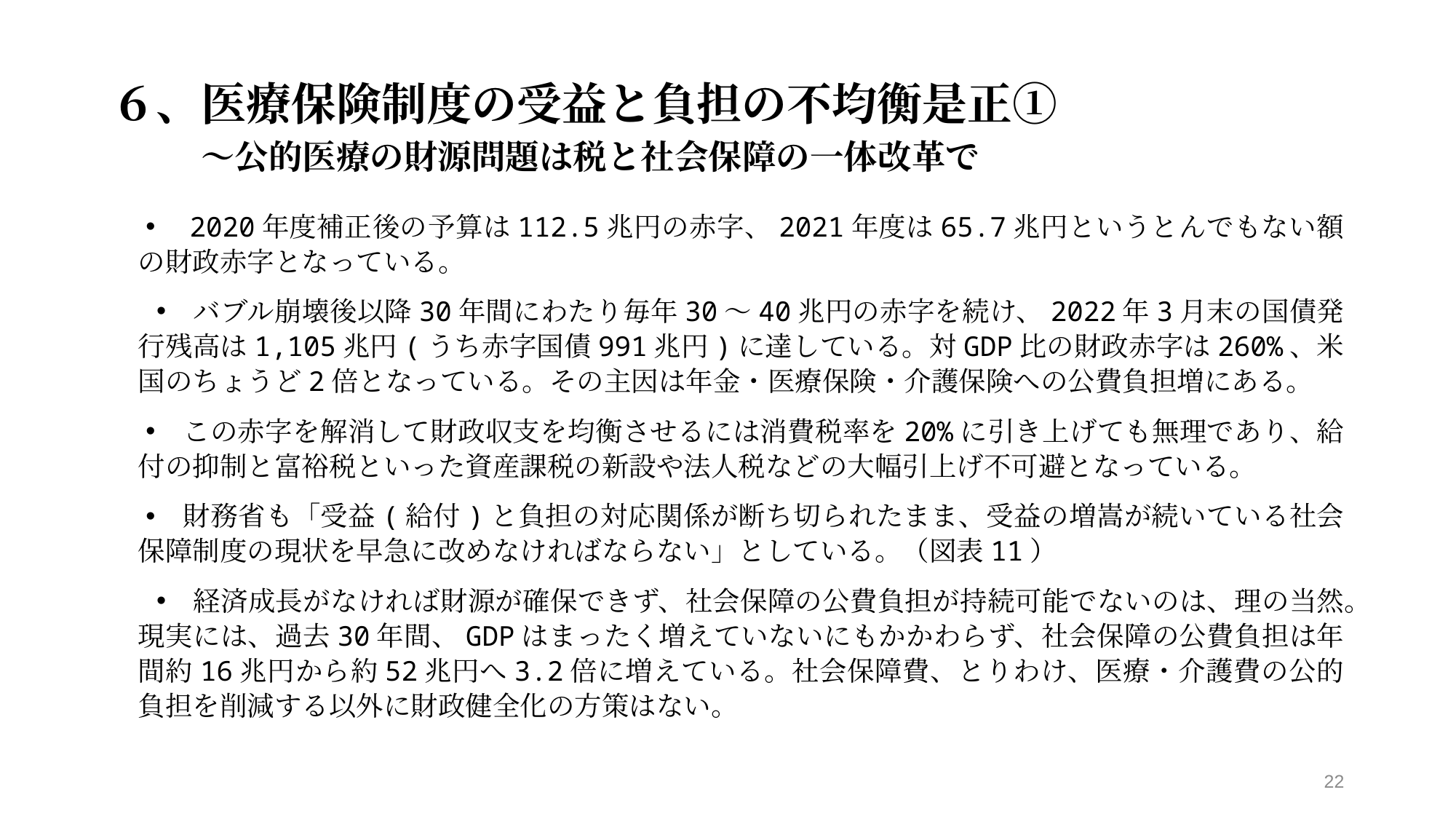

# ６、医療保険制度の受益と負担の不均衡是正① 　　～公的医療の財源問題は税と社会保障の一体改革で
　2020年度補正後の予算は112.5兆円の赤字、2021年度は65.7兆円というとんでもない額の財政赤字となっている。
　バブル崩壊後以降30年間にわたり毎年30～40兆円の赤字を続け、2022年3月末の国債発行残高は1,105兆円(うち赤字国債991兆円)に達している。対GDP比の財政赤字は260%、米国のちょうど2倍となっている。その主因は年金・医療保険・介護保険への公費負担増にある。
　この赤字を解消して財政収支を均衡させるには消費税率を20%に引き上げても無理であり、給付の抑制と富裕税といった資産課税の新設や法人税などの大幅引上げ不可避となっている。
　財務省も「受益(給付)と負担の対応関係が断ち切られたまま、受益の増嵩が続いている社会保障制度の現状を早急に改めなければならない」としている。（図表11）
　経済成長がなければ財源が確保できず、社会保障の公費負担が持続可能でないのは、理の当然。現実には、過去30年間、GDPはまったく増えていないにもかかわらず、社会保障の公費負担は年間約16兆円から約52兆円へ3.2倍に増えている。社会保障費、とりわけ、医療・介護費の公的負担を削減する以外に財政健全化の方策はない。
22